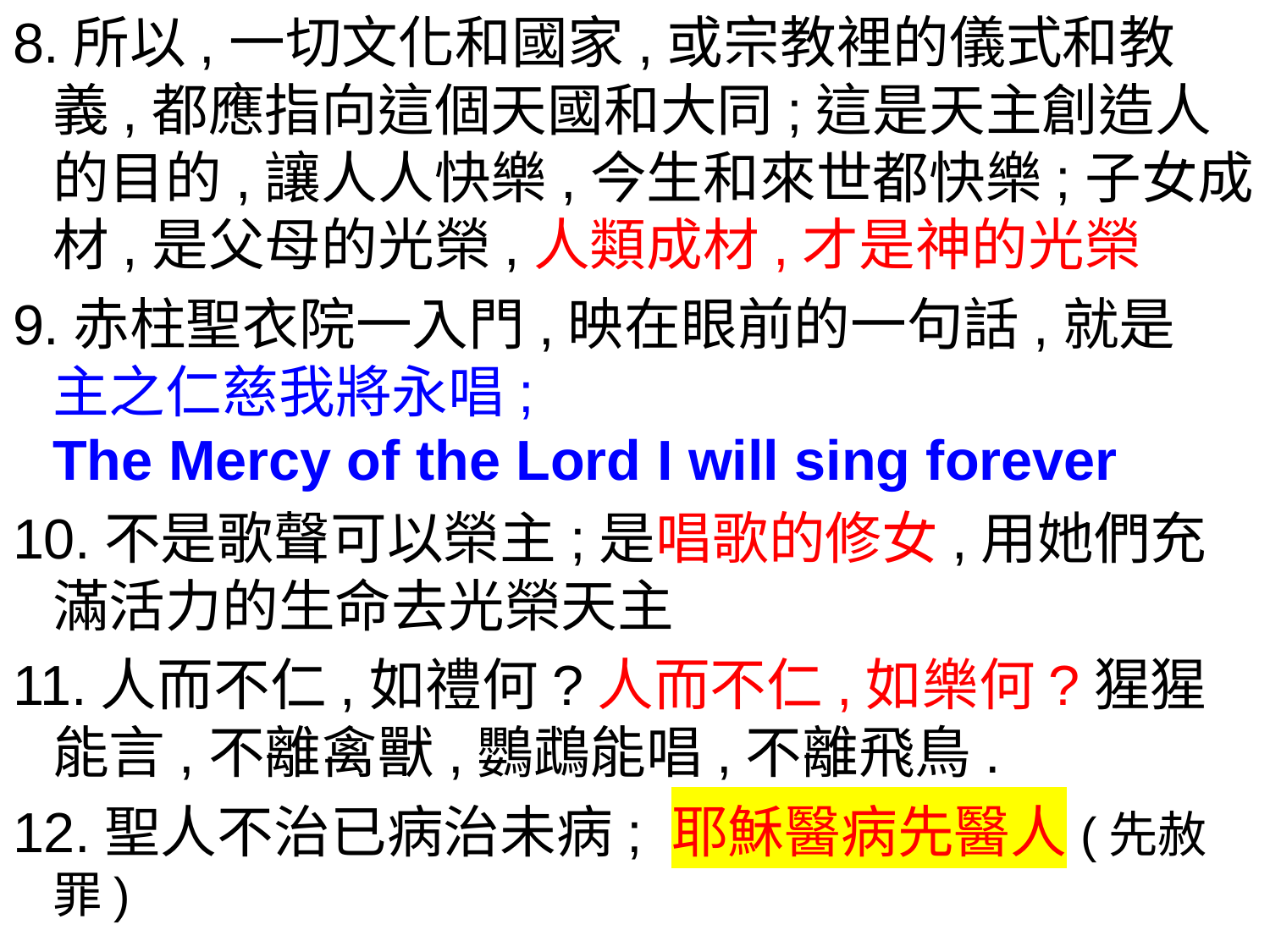

8.所以,一切文化和國家,或宗教裡的儀式和教義,都應指向這個天國和大同;這是天主創造人的目的,讓人人快樂,今生和來世都快樂;子女成材,是父母的光榮,人類成材,才是神的光榮
9.赤柱聖衣院一入門,映在眼前的一句話,就是
主之仁慈我將永唱;
The Mercy of the Lord I will sing forever
10.不是歌聲可以榮主;是唱歌的修女,用她們充滿活力的生命去光榮天主
11.人而不仁,如禮何?人而不仁,如樂何?猩猩能言,不離禽獸,鸚鵡能唱,不離飛鳥.
12.聖人不治已病治未病; 耶穌醫病先醫人(先赦罪)